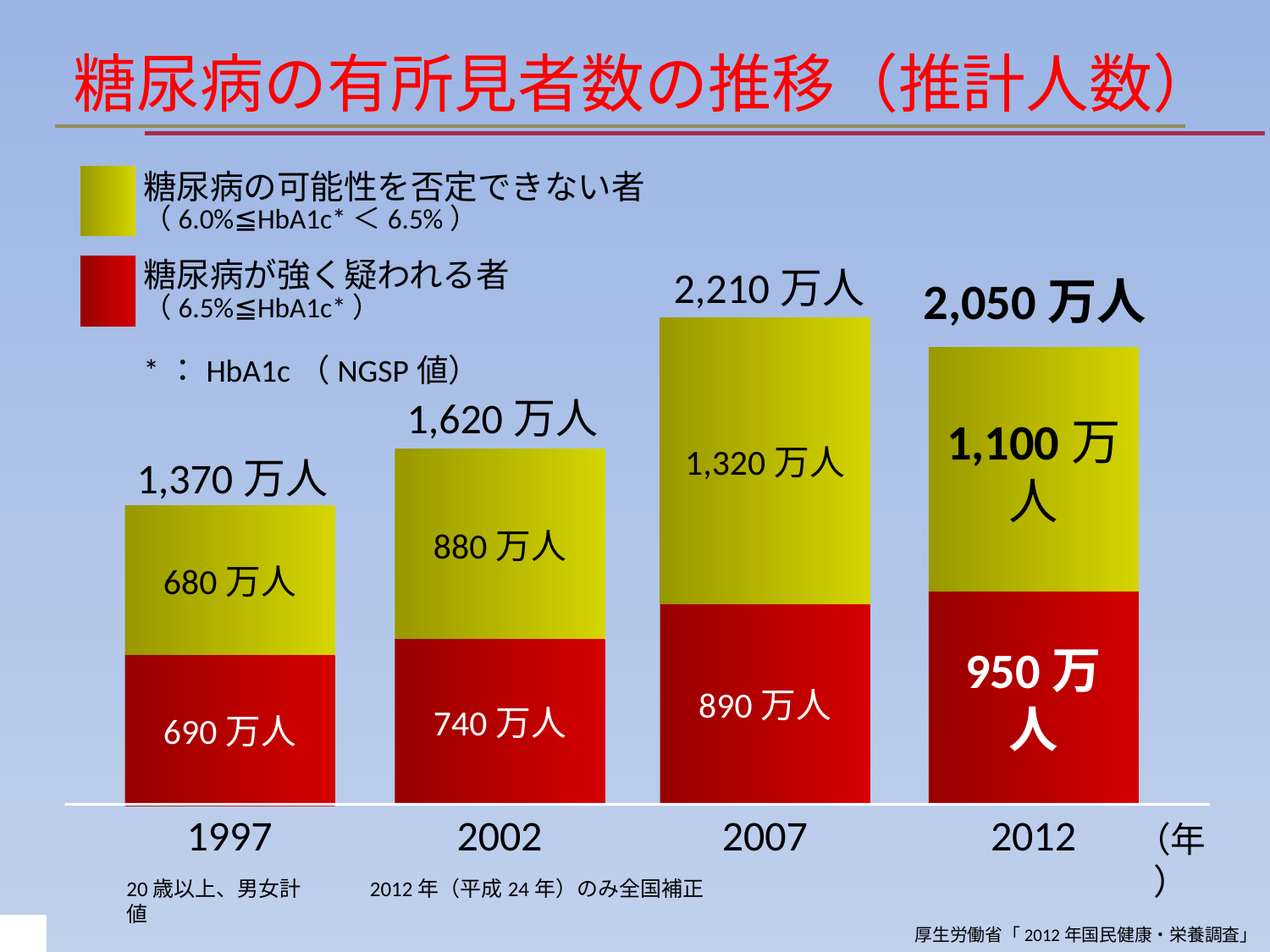

# 糖尿病の有所見者数の推移（推計人数）

糖尿病の可能性を否定できない者
（6.0%≦HbA1c*＜6.5%）

糖尿病が強く疑われる者
（6.5%≦HbA1c*）
2,210万人
2,050万人
1,320万人
1,100万人
880万人
680万人
950万人
890万人
740万人
690万人

*：HbA1c（NGSP値）
1,620万人
1,370万人
1997
2002
2007
2012
（年）
20歳以上、男女計　　　2012年（平成24年）のみ全国補正値

厚生労働省「2012年国民健康・栄養調査」